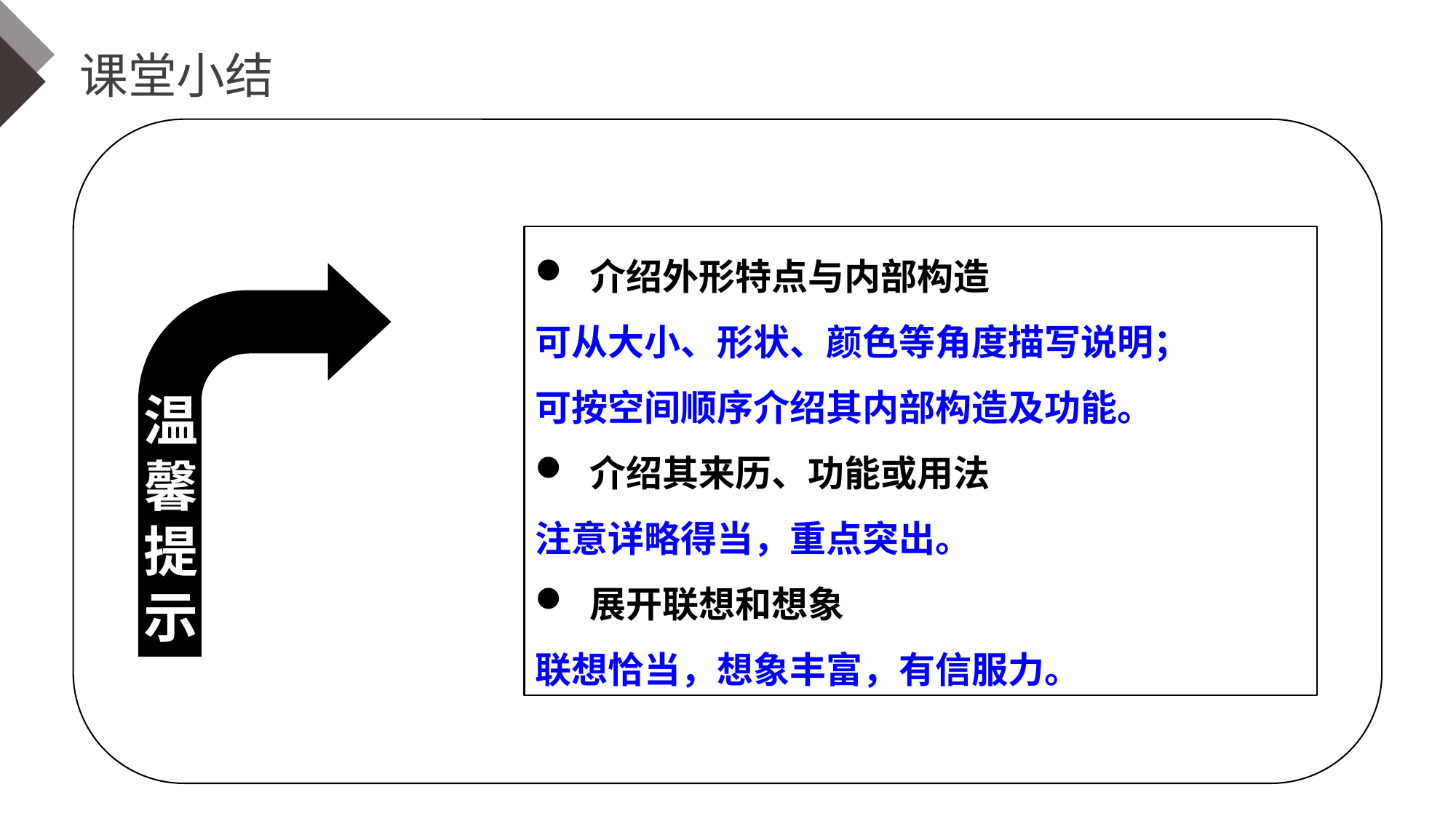

课堂小结
介绍外形特点与内部构造
可从大小、形状、颜色等角度描写说明；
可按空间顺序介绍其内部构造及功能。
介绍其来历、功能或用法
注意详略得当，重点突出。
展开联想和想象
联想恰当，想象丰富，有信服力。

温馨提示